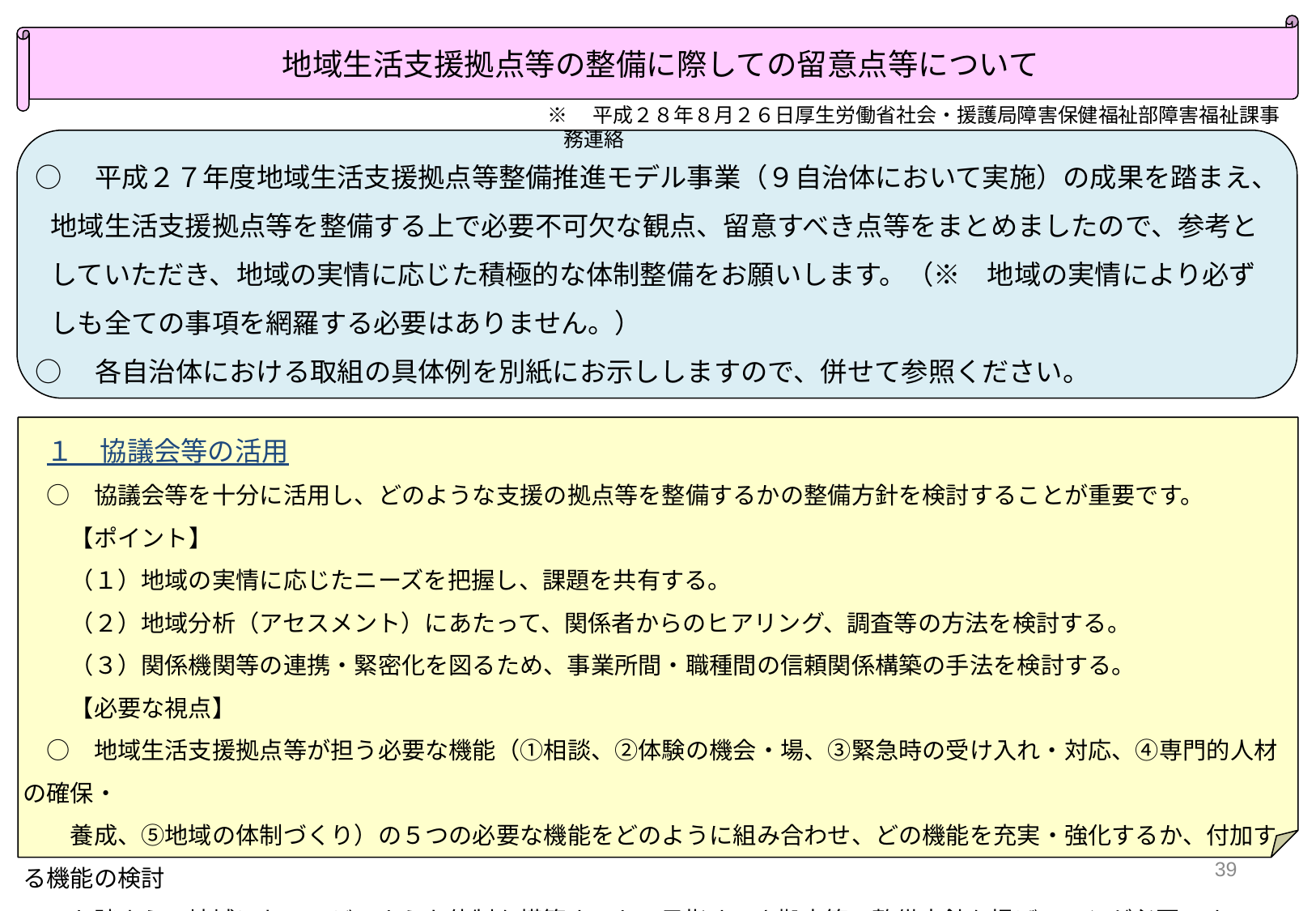

地域生活支援拠点等の整備に際しての留意点等について
※　平成２８年８月２６日厚生労働省社会・援護局障害保健福祉部障害福祉課事務連絡
○　平成２７年度地域生活支援拠点等整備推進モデル事業（９自治体において実施）の成果を踏まえ、地域生活支援拠点等を整備する上で必要不可欠な観点、留意すべき点等をまとめましたので、参考としていただき、地域の実情に応じた積極的な体制整備をお願いします。（※　地域の実情により必ずしも全ての事項を網羅する必要はありません。）
○　各自治体における取組の具体例を別紙にお示ししますので、併せて参照ください。
　１　協議会等の活用
　○　協議会等を十分に活用し、どのような支援の拠点等を整備するかの整備方針を検討することが重要です。
　　【ポイント】
　　（１）地域の実情に応じたニーズを把握し、課題を共有する。
　　（２）地域分析（アセスメント）にあたって、関係者からのヒアリング、調査等の方法を検討する。
　　（３）関係機関等の連携・緊密化を図るため、事業所間・職種間の信頼関係構築の手法を検討する。
　　【必要な視点】
　○　地域生活支援拠点等が担う必要な機能（①相談、②体験の機会・場、③緊急時の受け入れ・対応、④専門的人材の確保・
　　養成、⑤地域の体制づくり）の５つの必要な機能をどのように組み合わせ、どの機能を充実・強化するか、付加する機能の検討
　　も踏まえ、地域においてどのような体制を構築するか、目指すべき拠点等の整備方針を掲げることが必要です。
39